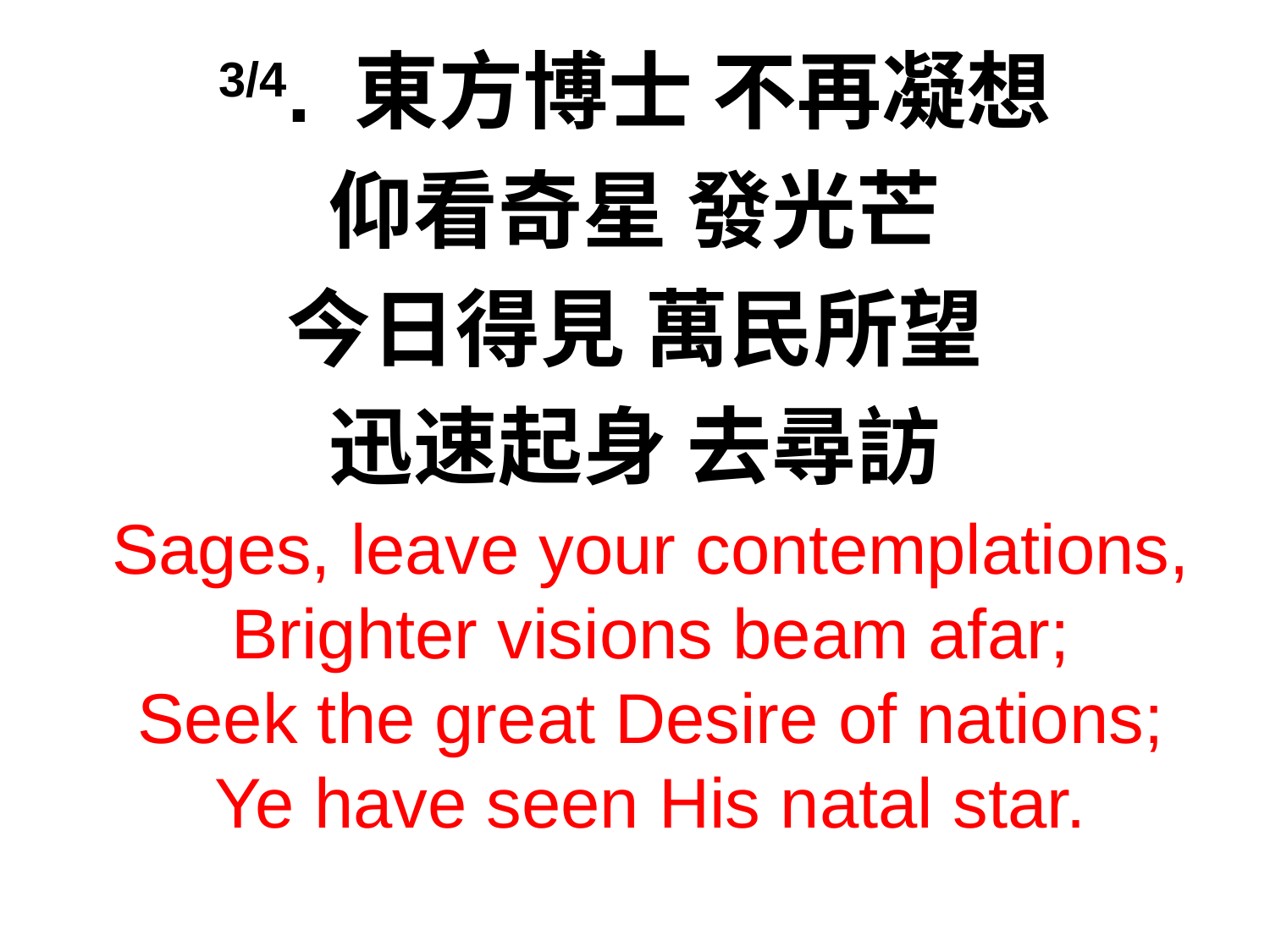

3/4. 東方博士 不再凝想
仰看奇星 發光芒
今日得見 萬民所望
迅速起身 去尋訪
Sages, leave your contemplations,
Brighter visions beam afar;
Seek the great Desire of nations;
Ye have seen His natal star.